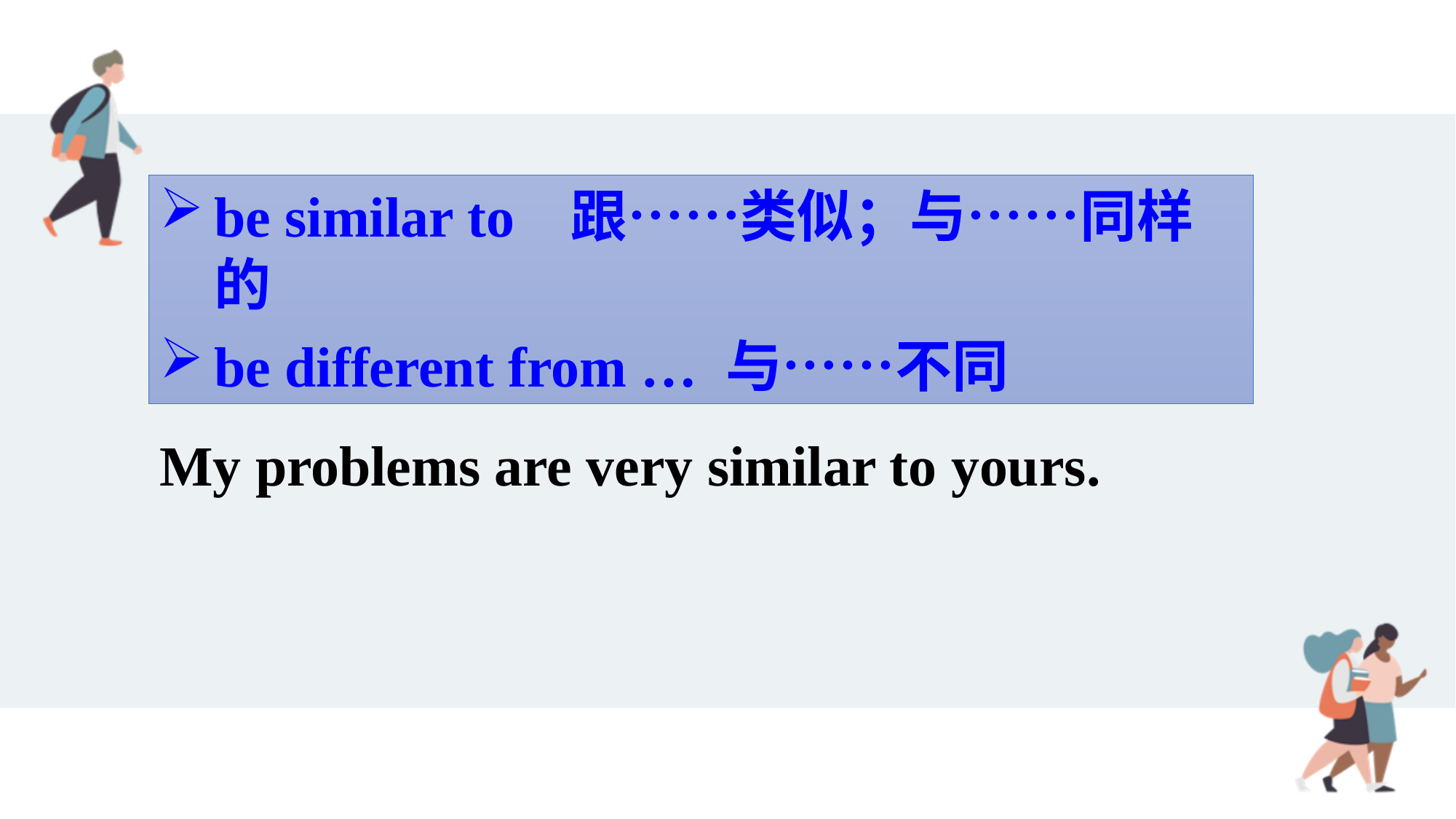

be similar to   跟……类似；与……同样的
be different from … 与……不同
My problems are very similar to yours.